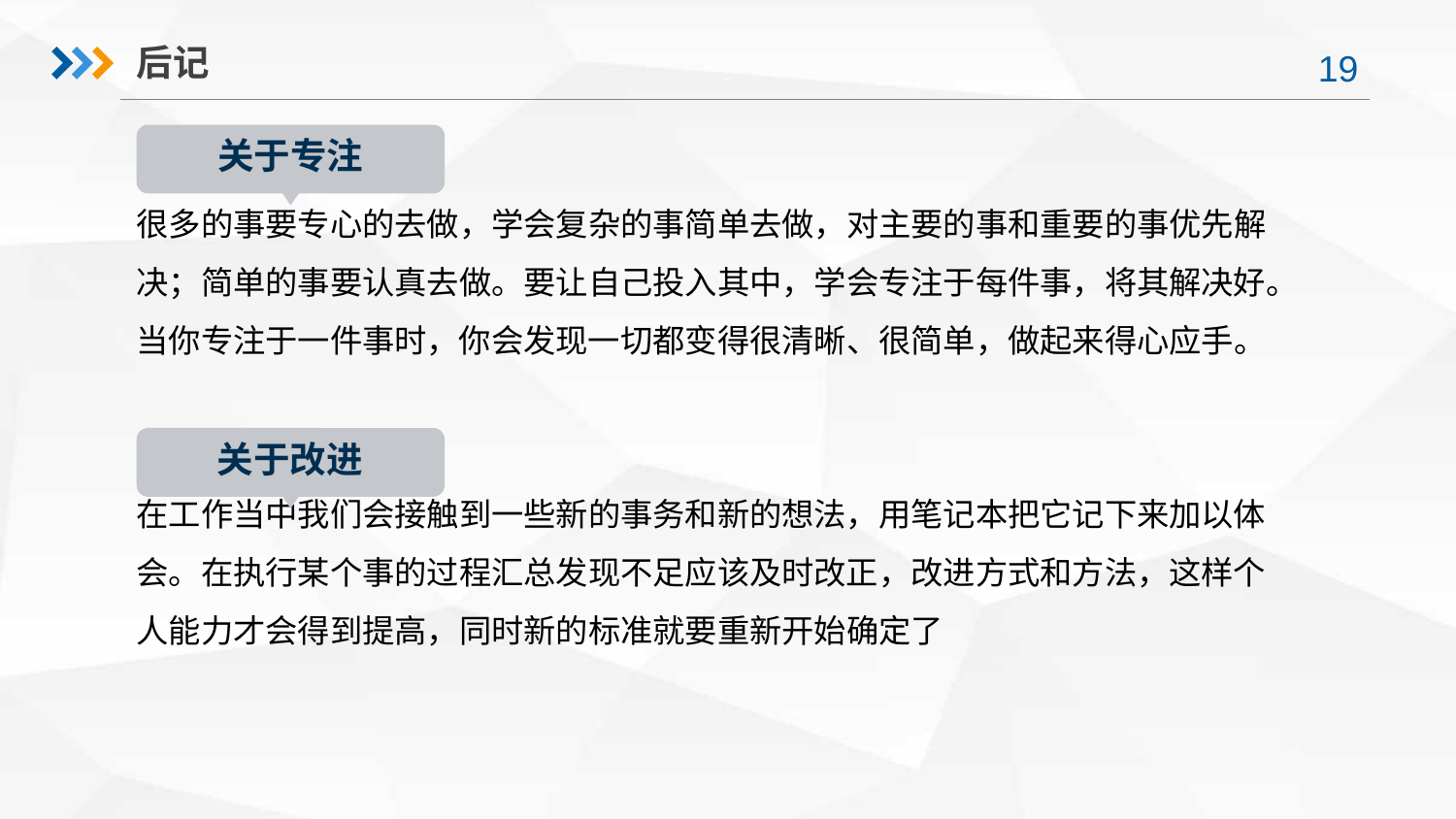

后记

关于专注

很多的事要专心的去做，学会复杂的事简单去做，对主要的事和重要的事优先解决；简单的事要认真去做。要让自己投入其中，学会专注于每件事，将其解决好。当你专注于一件事时，你会发现一切都变得很清晰、很简单，做起来得心应手。

在工作当中我们会接触到一些新的事务和新的想法，用笔记本把它记下来加以体会。在执行某个事的过程汇总发现不足应该及时改正，改进方式和方法，这样个人能力才会得到提高，同时新的标准就要重新开始确定了

关于改进